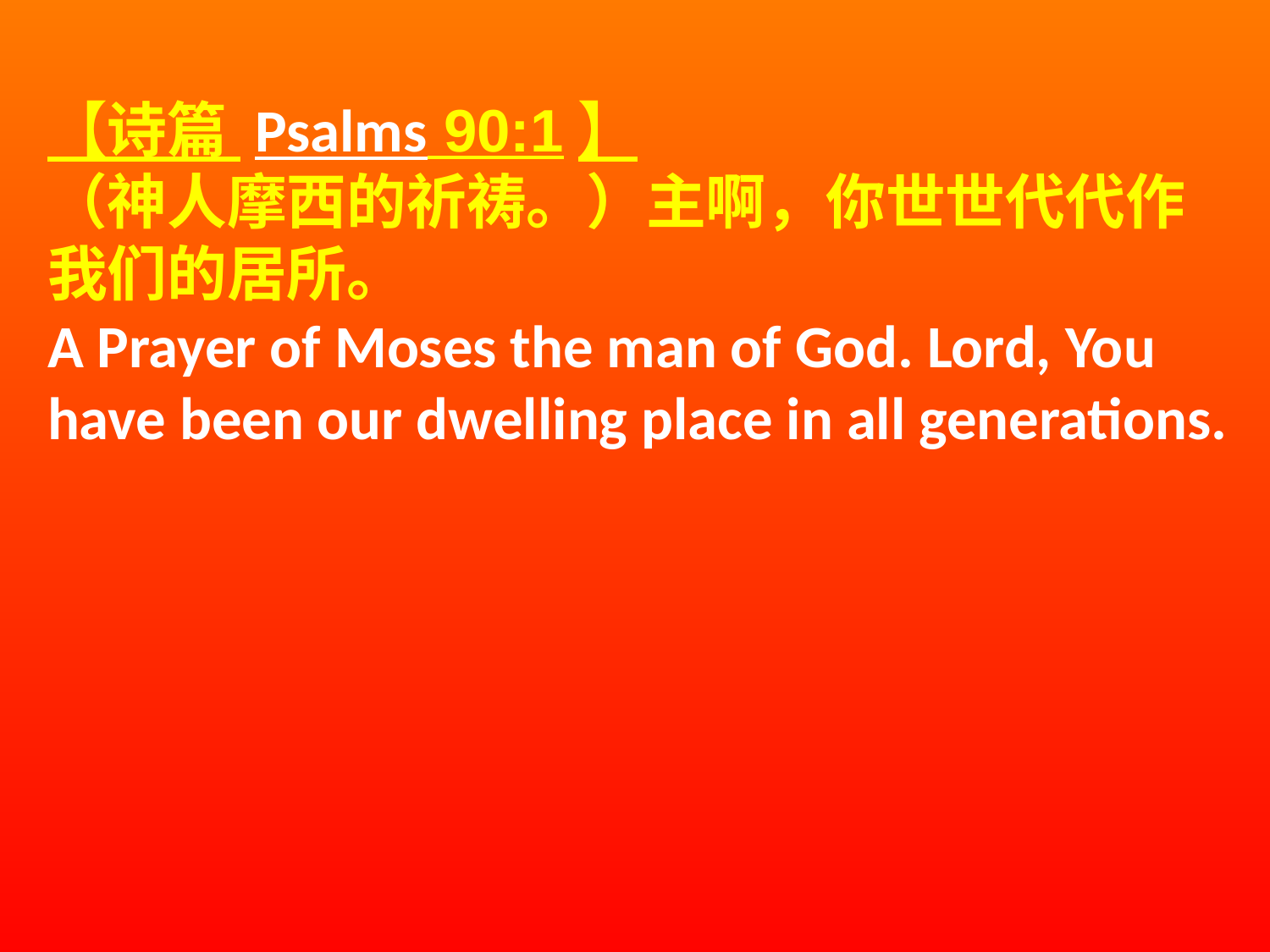

【诗篇 Psalms 90:1】
（神人摩西的祈祷。）主啊，你世世代代作我们的居所。
A Prayer of Moses the man of God. Lord, You have been our dwelling place in all generations.